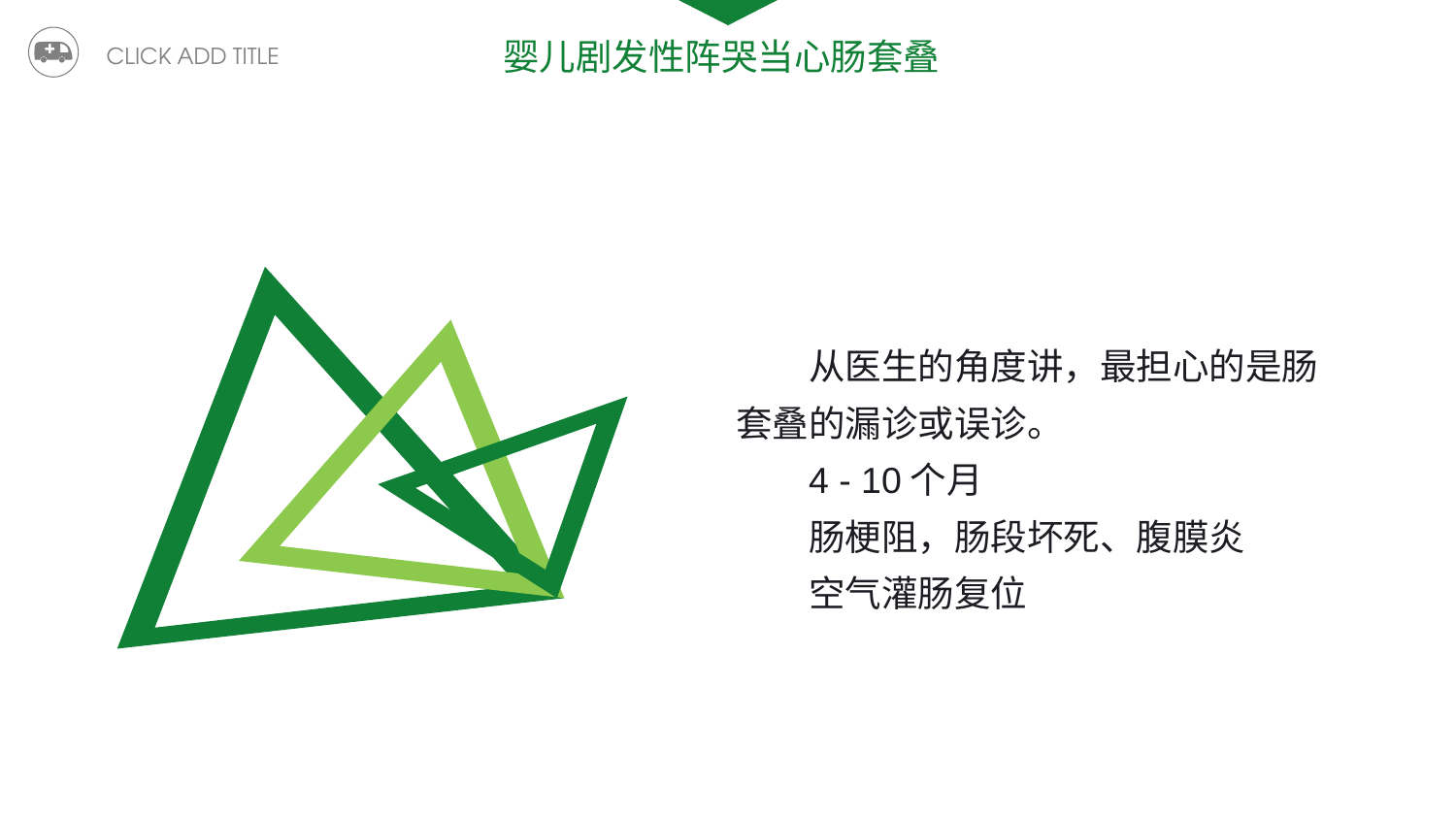

婴儿剧发性阵哭当心肠套叠

从医生的角度讲，最担心的是肠套叠的漏诊或误诊。
4 - 10个月
肠梗阻，肠段坏死、腹膜炎
空气灌肠复位